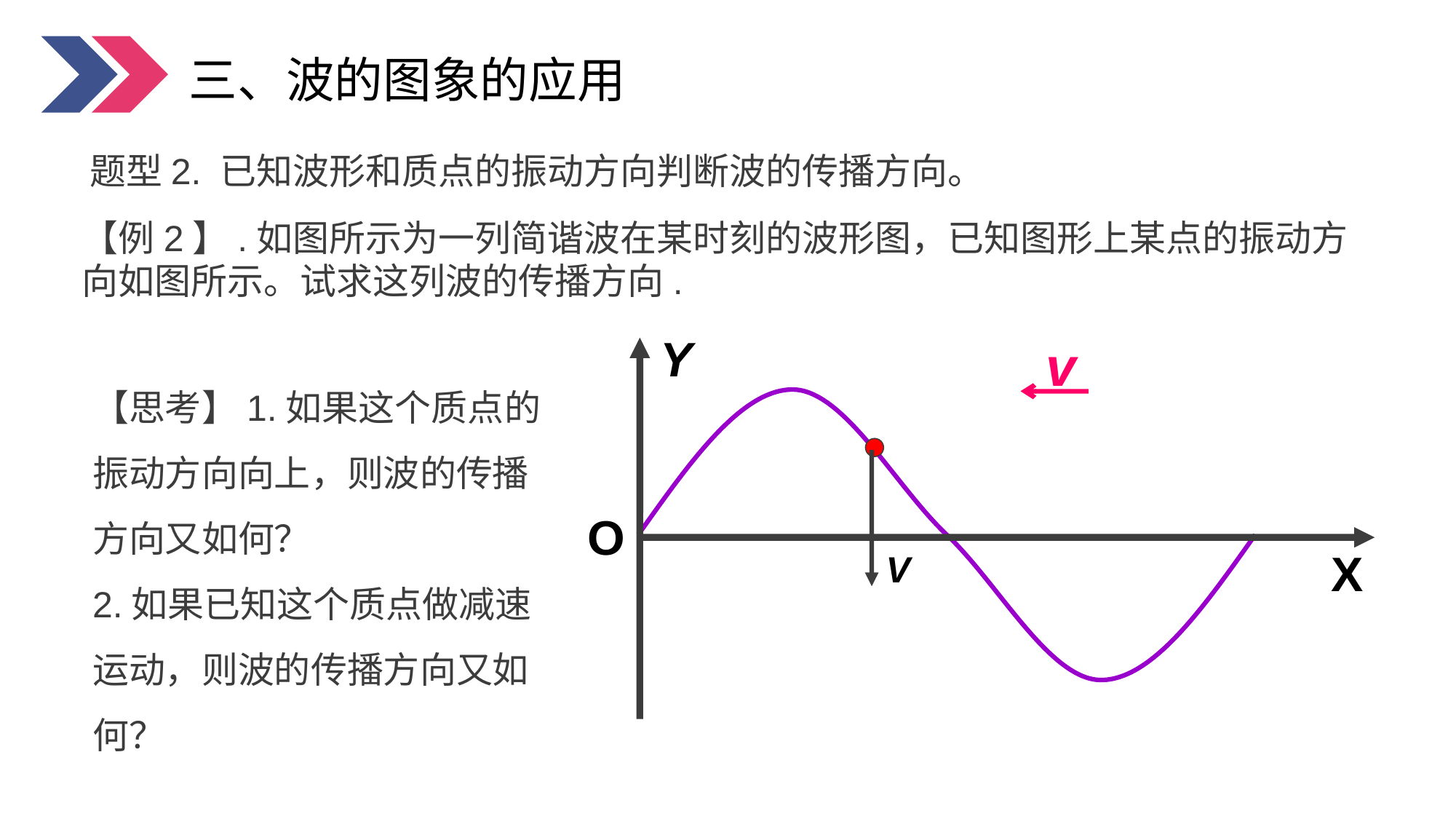

三、波的图象的应用
题型2. 已知波形和质点的振动方向判断波的传播方向。
【例2】.如图所示为一列简谐波在某时刻的波形图，已知图形上某点的振动方向如图所示。试求这列波的传播方向.
Y

O

X
v
【思考】1.如果这个质点的振动方向向上，则波的传播方向又如何？
2.如果已知这个质点做减速运动，则波的传播方向又如何？

V